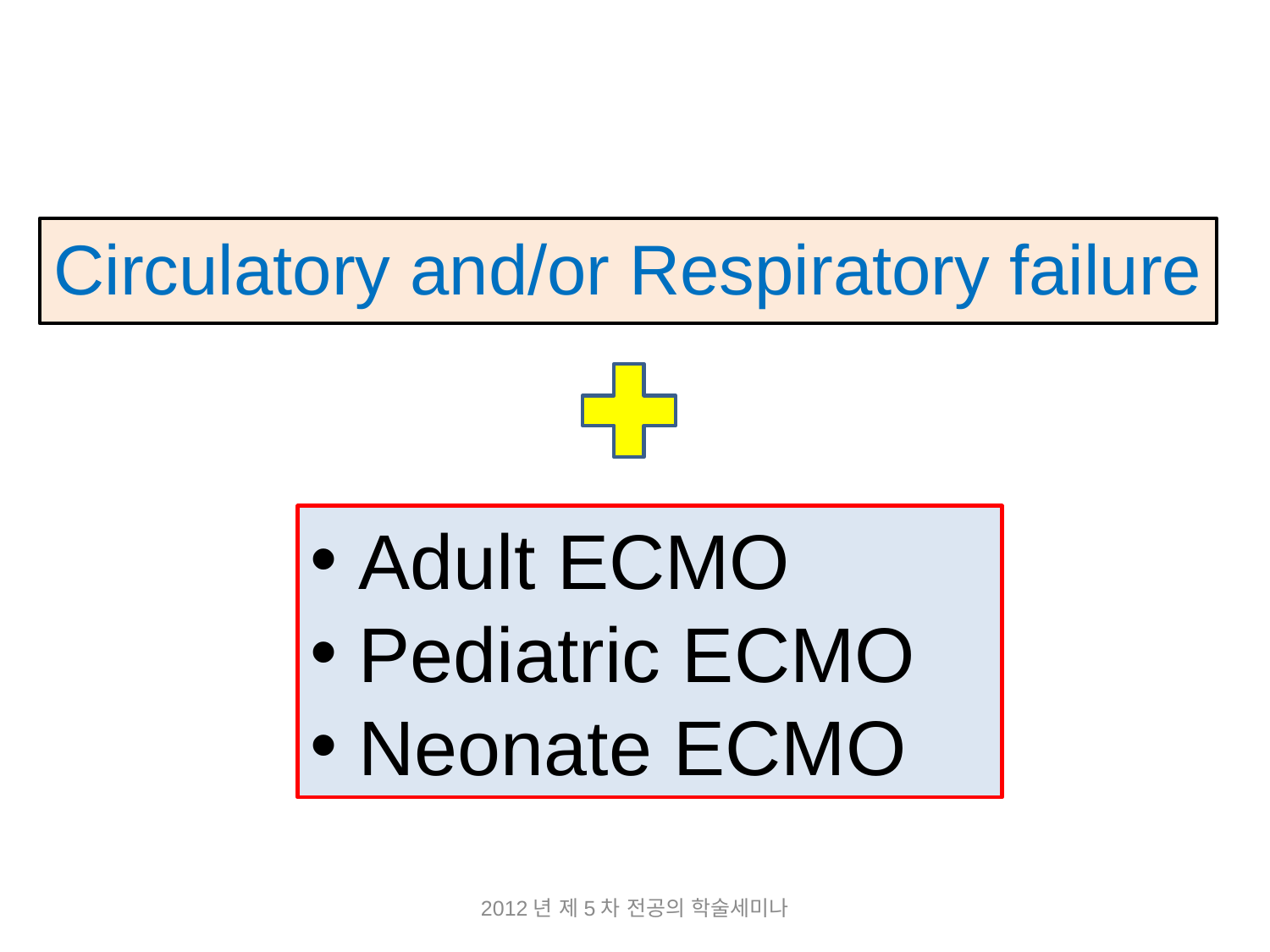

Circulatory and/or Respiratory failure

 Adult ECMO
 Pediatric ECMO
 Neonate ECMO
2012년 제5차 전공의 학술세미나